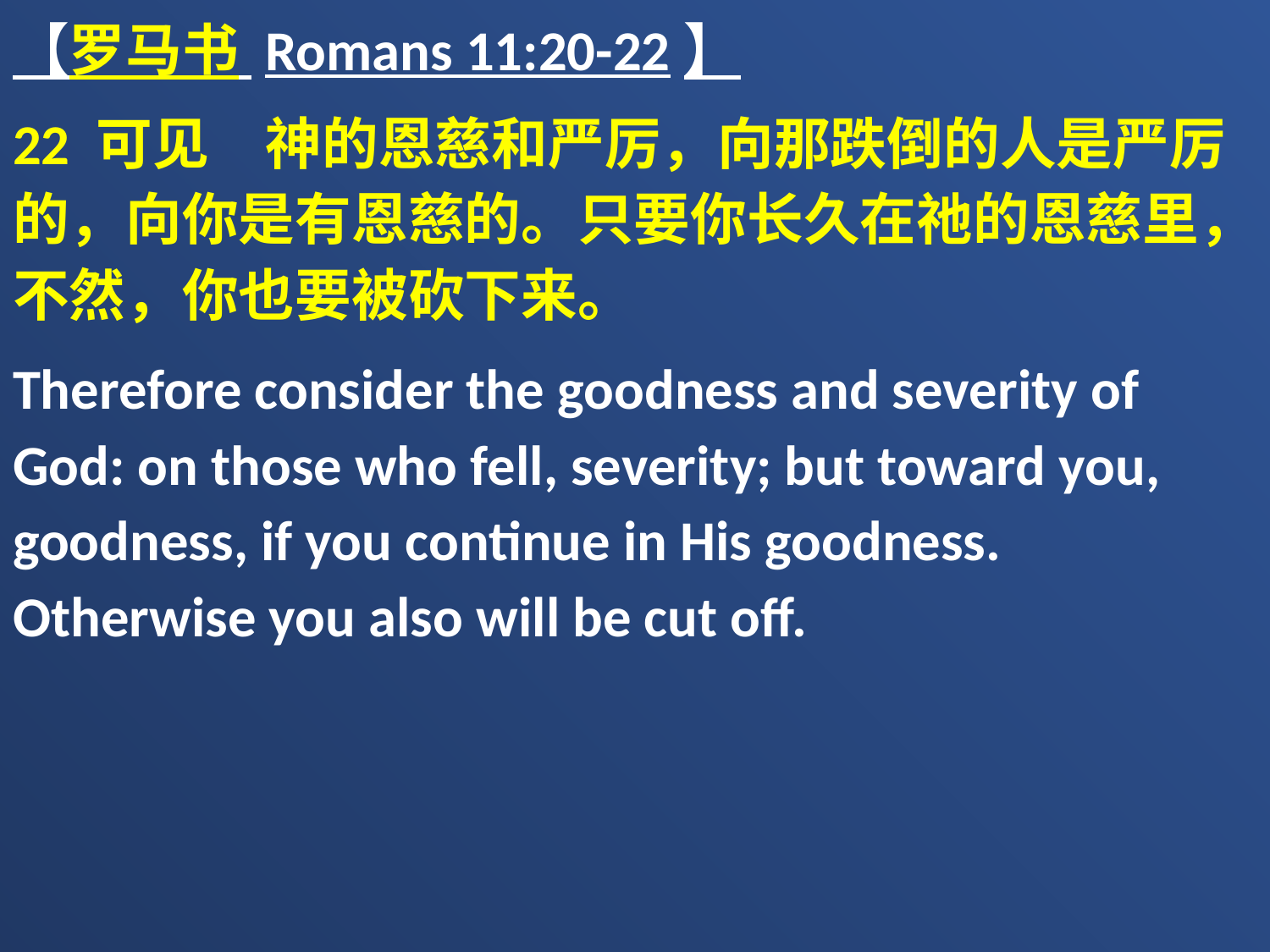

【罗马书 Romans 11:20-22】
22 可见　神的恩慈和严厉，向那跌倒的人是严厉的，向你是有恩慈的。只要你长久在祂的恩慈里，不然，你也要被砍下来。
Therefore consider the goodness and severity of God: on those who fell, severity; but toward you, goodness, if you continue in His goodness. Otherwise you also will be cut off.